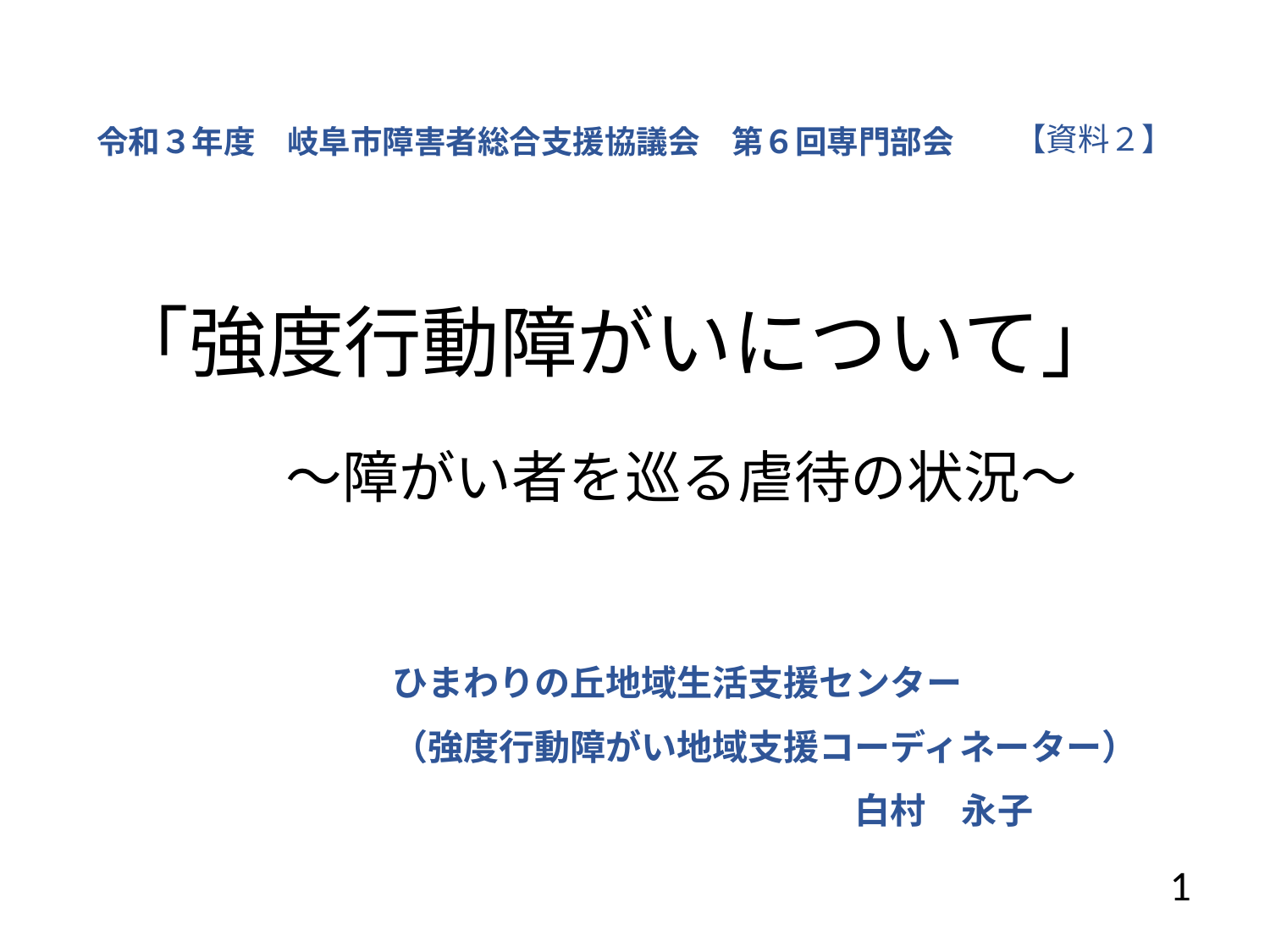

【資料２】
# 令和３年度　岐阜市障害者総合支援協議会　第６回専門部会
「強度行動障がいについて」
～障がい者を巡る虐待の状況～
ひまわりの丘地域生活支援センター
（強度行動障がい地域支援コーディネーター）
　　　　　　　　　　　　　白村　永子
1